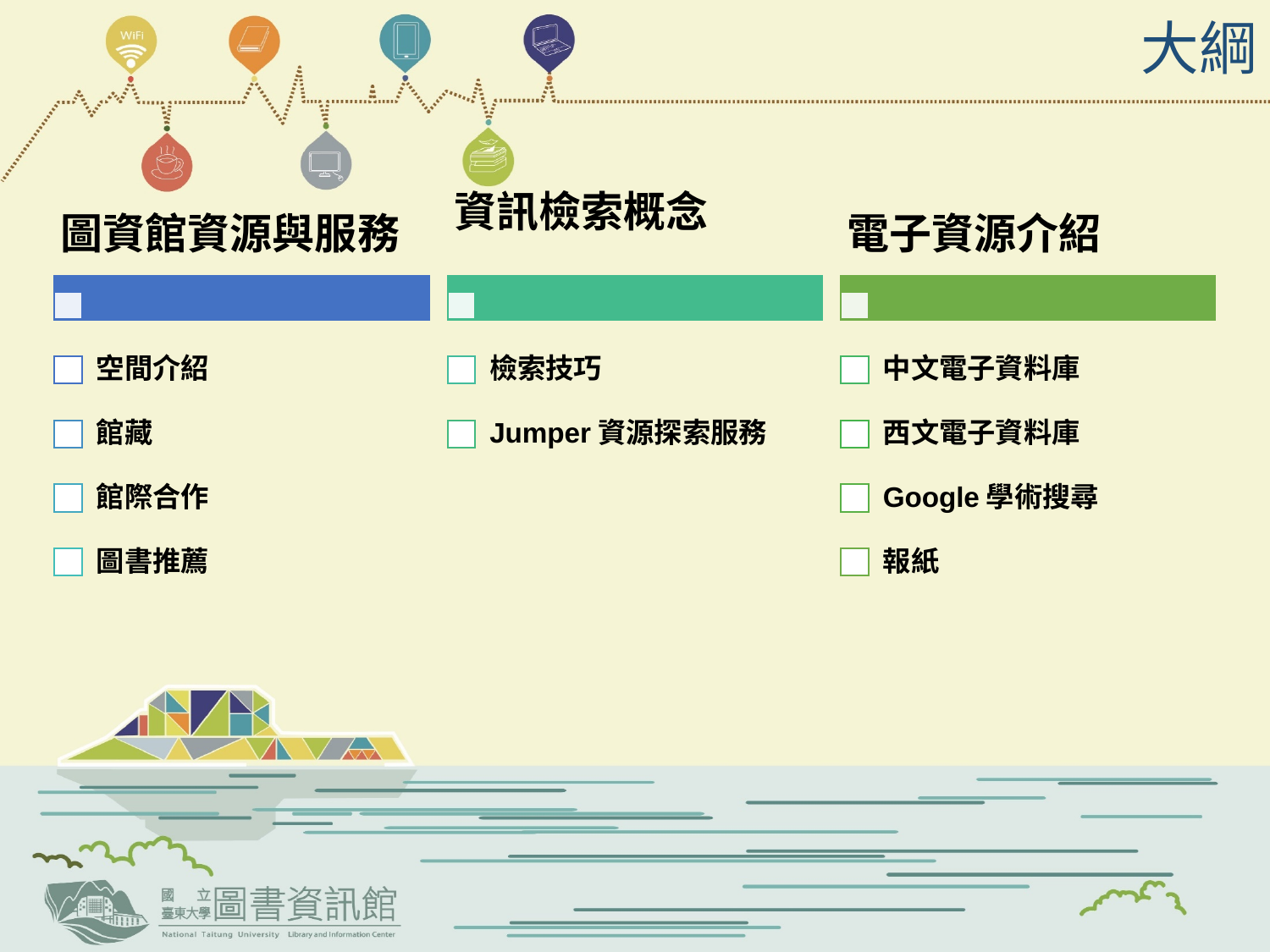

# 大綱
圖資館資源與服務
空間介紹
館藏
館際合作
圖書推薦
資訊檢索概念
檢索技巧
Jumper資源探索服務
電子資源介紹
中文電子資料庫
西文電子資料庫
Google學術搜尋
報紙